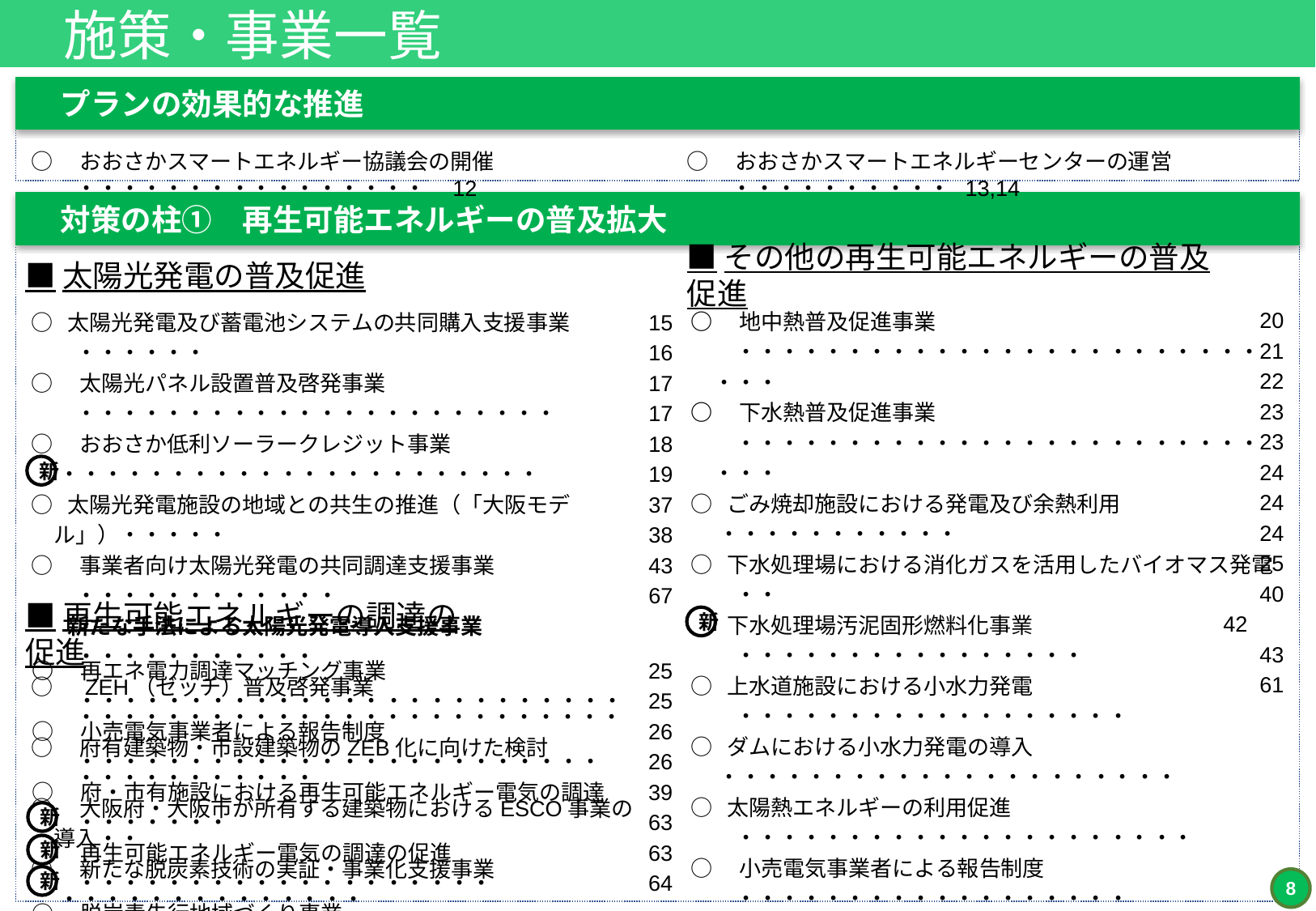

施策・事業一覧
　プランの効果的な推進

○　おおさかスマートエネルギーセンターの運営　　・・・・・・・・・・  13,14
○　おおさかスマートエネルギー協議会の開催　　・・・・・・・・・・・・・・・・　12
　対策の柱①　再生可能エネルギーの普及拡大

■太陽光発電の普及促進
■その他の再生可能エネルギーの普及促進
20
21
22
23
23
24
24
24
25
40
42
43
61

○　地中熱普及促進事業　　・・・・・・・・・・・・・・・・・・・・・・・・・・・
○　下水熱普及促進事業　　・・・・・・・・・・・・・・・・・・・・・・・・・・・
○  ごみ焼却施設における発電及び余熱利用    ・・・・・・・・・・・
○  下水処理場における消化ガスを活用したバイオマス発電　・・
○  下水処理場汚泥固形燃料化事業　　・・・・・・・・・・・・・・・・
○  上水道施設における小水力発電　　・・・・・・・・・・・・・・・・・・
○  ダムにおける小水力発電の導入  ・・・・・・・・・・・・・・・・・・・・・
○  太陽熱エネルギーの利用促進　　・・・・・・・・・・・・・・・・・・・・・
○　小売電気事業者による報告制度　　・・・・・・・・・・・・・・・・・・
○　建築物の環境配慮制度 ・・・・・・・・・・・・・・・・・・・・・・・・・・・
〇　建築物への再エネ導入促進に向けた調査・検討業務　・・・
○　大阪府・大阪市が所有する建築物におけるESCO事業の導入　・・
○  人工光合成を用いた新エネルギー創出の推進　　・・・・・・・・
○  太陽光発電及び蓄電池システムの共同購入支援事業　・・・・・・
○　太陽光パネル設置普及啓発事業　　・・・・・・・・・・・・・・・・・・・・・・
○　おおさか低利ソーラークレジット事業　 ・・・・・・・・・・・・・・・・・・・・・・
○  太陽光発電施設の地域との共生の推進（「大阪モデル」）・・・・・
○　事業者向け太陽光発電の共同調達支援事業　　・・・・・・・・・・・・
　   新たな手法による太陽光発電導入支援事業　　　・・・・・・・・・・・
○　ZEH（ゼッチ）普及啓発事業　　・・・・・・・・・・・・・・・・・・・・・・・・・
○　府有建築物・市設建築物のZEB化に向けた検討　・・・・・・・・・・・
○　大阪府・大阪市が所有する建築物におけるESCO事業の導入・・
○　新たな脱炭素技術の実証・事業化支援事業  ・・・・・・・・・・・・・・
15
16
17
17
18
19
37
38
43
67
新
新
■再生可能エネルギーの調達の促進
○　再エネ電力調達マッチング事業　　・・・・・・・・・・・・・・・・・・・・・・・・・
○　小売電気事業者による報告制度　・・・・・・・・・・・・・・・・・・・・・・・・
○　府・市有施設における再生可能エネルギー電気の調達　・・・・・・・
○　再生可能エネルギー電気の調達の促進　・・・・・・・・・・・・・・・・・・・
○　脱炭素先行地域づくり事業　　・・・・・・・・・・・・・・・・・・・・・・・・・・・
     次世代型太陽電池普及促進事業　・・・・・・・・・・・・・・・・・・・・・・
　　 ペロブスカイト太陽電池開発・実証支援事業　・・・・・・・・・・・・・・
　　 ペロブスカイト太陽電池導入支援事業　・・・・・・・・・・・・・・・・・・・
25
25
26
26
39
63
63
64
新
新
新
8